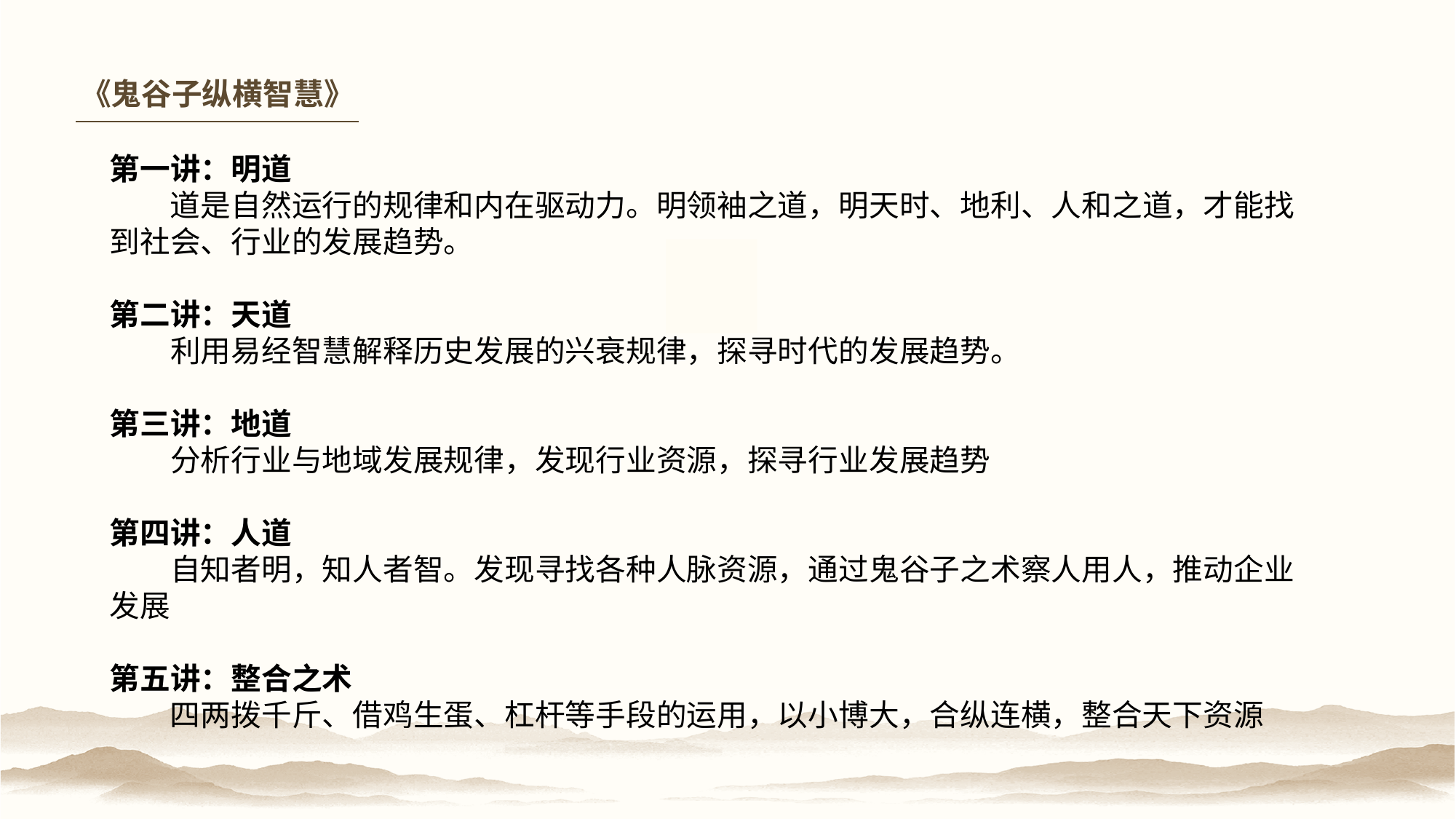

《鬼谷子纵横智慧》
第一讲：明道
　　道是自然运行的规律和内在驱动力。明领袖之道，明天时、地利、人和之道，才能找到社会、行业的发展趋势。

第二讲：天道
　　利用易经智慧解释历史发展的兴衰规律，探寻时代的发展趋势。

第三讲：地道
　　分析行业与地域发展规律，发现行业资源，探寻行业发展趋势

第四讲：人道
　　自知者明，知人者智。发现寻找各种人脉资源，通过鬼谷子之术察人用人，推动企业发展

第五讲：整合之术
　　四两拨千斤、借鸡生蛋、杠杆等手段的运用，以小博大，合纵连横，整合天下资源